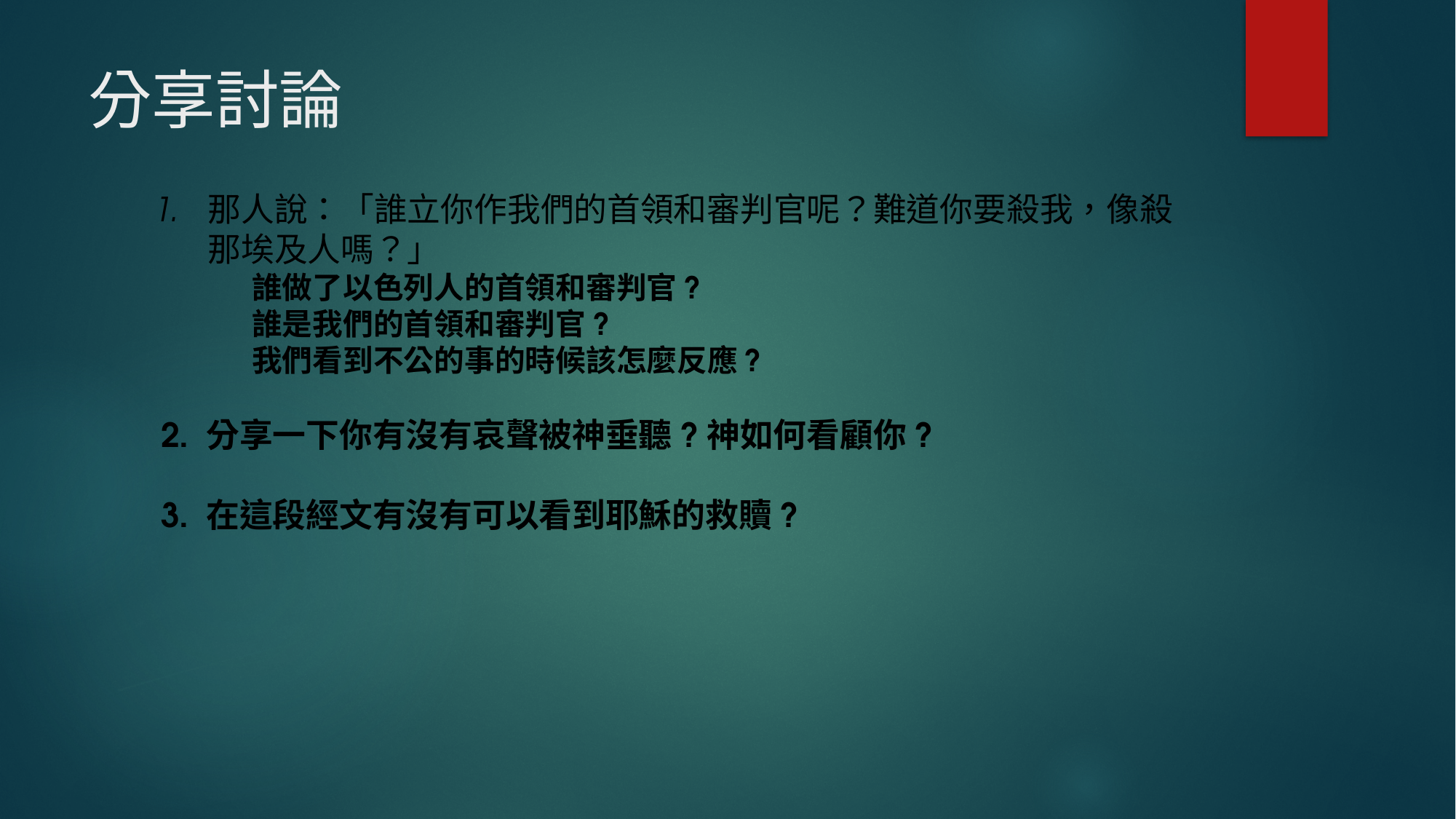

# 分享討論
那人說：「誰立你作我們的首領和審判官呢？難道你要殺我，像殺那埃及人嗎？」
	誰做了以色列人的首領和審判官?
	誰是我們的首領和審判官?
	我們看到不公的事的時候該怎麼反應?

  2. 分享一下你有沒有哀聲被神垂聽?神如何看顧你?

  3. 在這段經文有沒有可以看到耶穌的救贖?